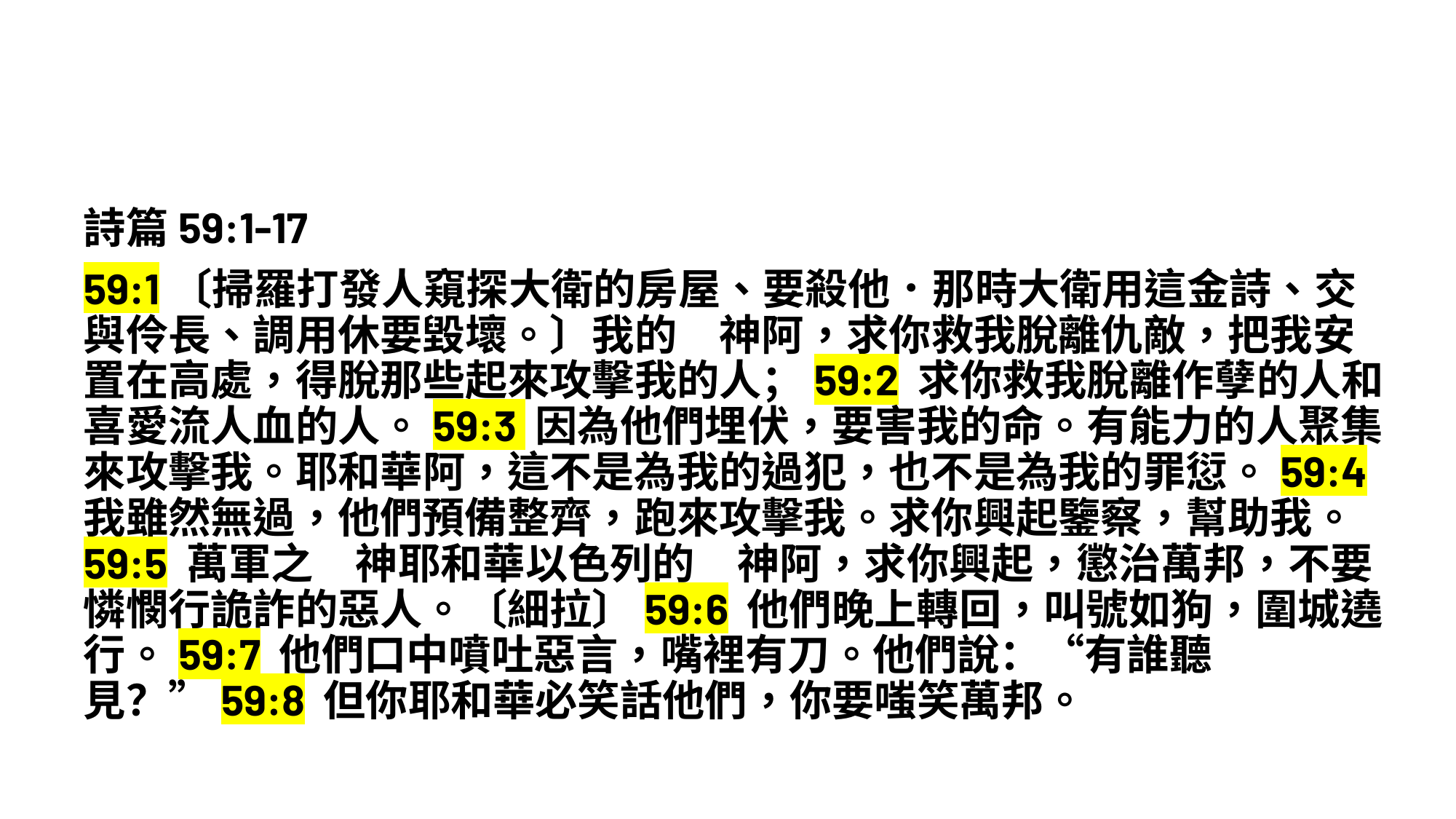

詩篇59:1-17
59:1〔掃羅打發人窺探大衛的房屋、要殺他．那時大衛用這金詩、交與伶長、調用休要毀壞。〕我的　神阿，求你救我脫離仇敵，把我安置在高處，得脫那些起來攻擊我的人；59:2 求你救我脫離作孽的人和喜愛流人血的人。59:3 因為他們埋伏，要害我的命。有能力的人聚集來攻擊我。耶和華阿，這不是為我的過犯，也不是為我的罪愆。59:4 我雖然無過，他們預備整齊，跑來攻擊我。求你興起鑒察，幫助我。59:5 萬軍之　神耶和華以色列的　神阿，求你興起，懲治萬邦，不要憐憫行詭詐的惡人。〔細拉〕59:6 他們晚上轉回，叫號如狗，圍城遶行。59:7 他們口中噴吐惡言，嘴裡有刀。他們說：“有誰聽見？”59:8 但你耶和華必笑話他們，你要嗤笑萬邦。